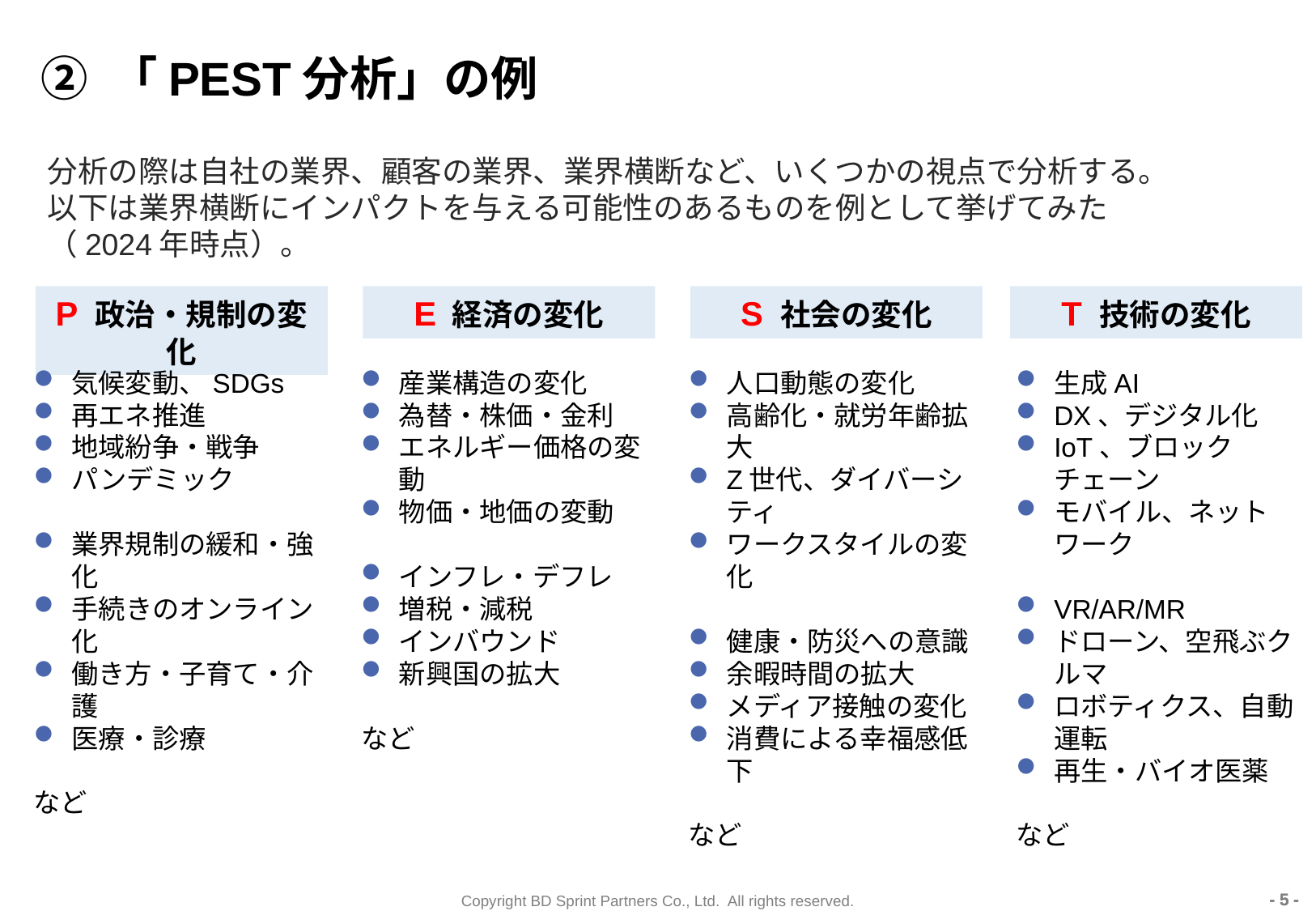

# ② 「PEST分析」の例
分析の際は自社の業界、顧客の業界、業界横断など、いくつかの視点で分析する。
以下は業界横断にインパクトを与える可能性のあるものを例として挙げてみた（2024年時点）。
P 政治・規制の変化
E 経済の変化
S 社会の変化
T 技術の変化
気候変動、SDGs
再エネ推進
地域紛争・戦争
パンデミック

業界規制の緩和・強化
手続きのオンライン化
働き方・子育て・介護
医療・診療

など
産業構造の変化
為替・株価・金利
エネルギー価格の変動
物価・地価の変動

インフレ・デフレ
増税・減税
インバウンド
新興国の拡大

など

人口動態の変化
高齢化・就労年齢拡大
Z世代、ダイバーシティ
ワークスタイルの変化

健康・防災への意識
余暇時間の拡大
メディア接触の変化
消費による幸福感低下

など
生成AI
DX、デジタル化
IoT、ブロックチェーン
モバイル、ネットワーク

VR/AR/MR
ドローン、空飛ぶクルマ
ロボティクス、自動運転
再生・バイオ医薬

など